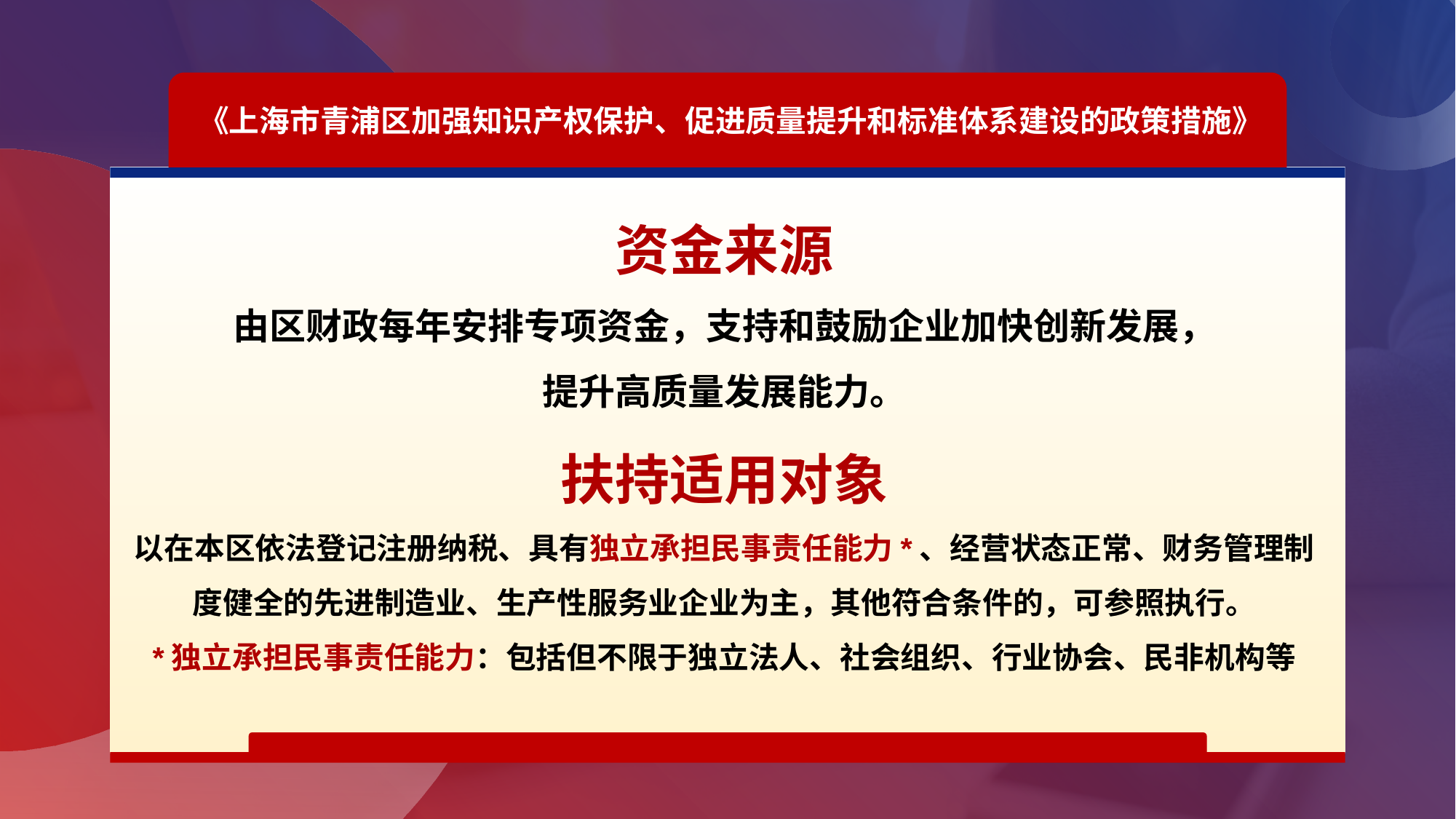

《上海市青浦区加强知识产权保护、促进质量提升和标准体系建设的政策措施》

资金来源
由区财政每年安排专项资金，支持和鼓励企业加快创新发展，
提升高质量发展能力。
扶持适用对象
以在本区依法登记注册纳税、具有独立承担民事责任能力*、经营状态正常、财务管理制度健全的先进制造业、生产性服务业企业为主，其他符合条件的，可参照执行。
*独立承担民事责任能力：包括但不限于独立法人、社会组织、行业协会、民非机构等